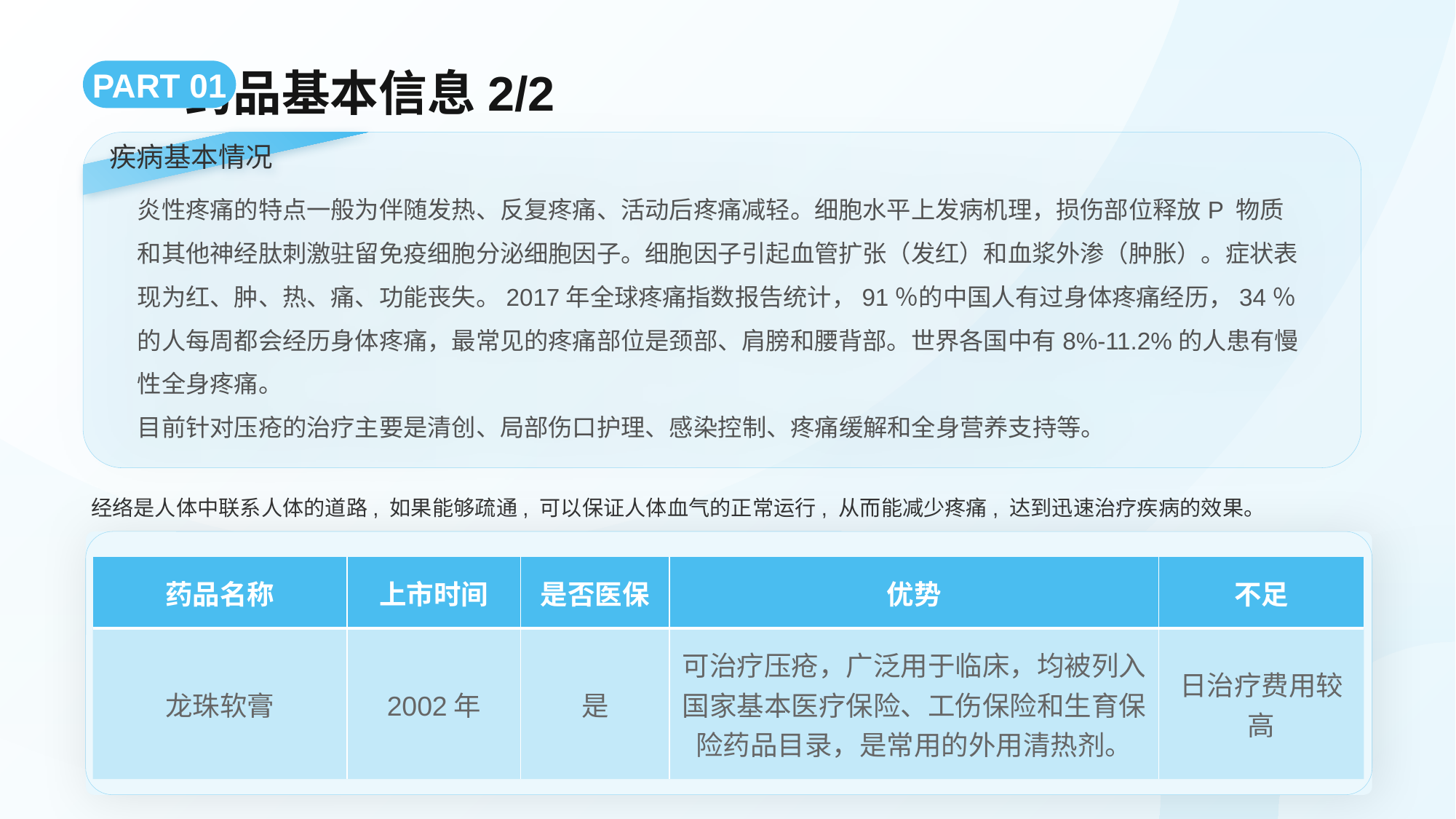

# 药品基本信息2/2
PART 01

炎性疼痛的特点一般为伴随发热、反复疼痛、活动后疼痛减轻。细胞水平上发病机理，损伤部位释放P 物质和其他神经肽刺激驻留免疫细胞分泌细胞因子。细胞因子引起血管扩张（发红）和血浆外渗（肿胀）。症状表现为红、肿、热、痛、功能丧失。2017年全球疼痛指数报告统计，91％的中国人有过身体疼痛经历，34％的人每周都会经历身体疼痛，最常见的疼痛部位是颈部、肩膀和腰背部。世界各国中有8%-11.2%的人患有慢性全身疼痛。
目前针对压疮的治疗主要是清创、局部伤口护理、感染控制、疼痛缓解和全身营养支持等。
疾病基本情况
经络是人体中联系人体的道路, 如果能够疏通, 可以保证人体血气的正常运行, 从而能减少疼痛, 达到迅速治疗疾病的效果。

| 药品名称 | 上市时间 | 是否医保 | 优势 | 不足 |
| --- | --- | --- | --- | --- |
| 龙珠软膏 | 2002年 | 是 | 可治疗压疮，广泛用于临床，均被列入国家基本医疗保险、工伤保险和生育保险药品目录，是常用的外用清热剂。 | 日治疗费用较高 |